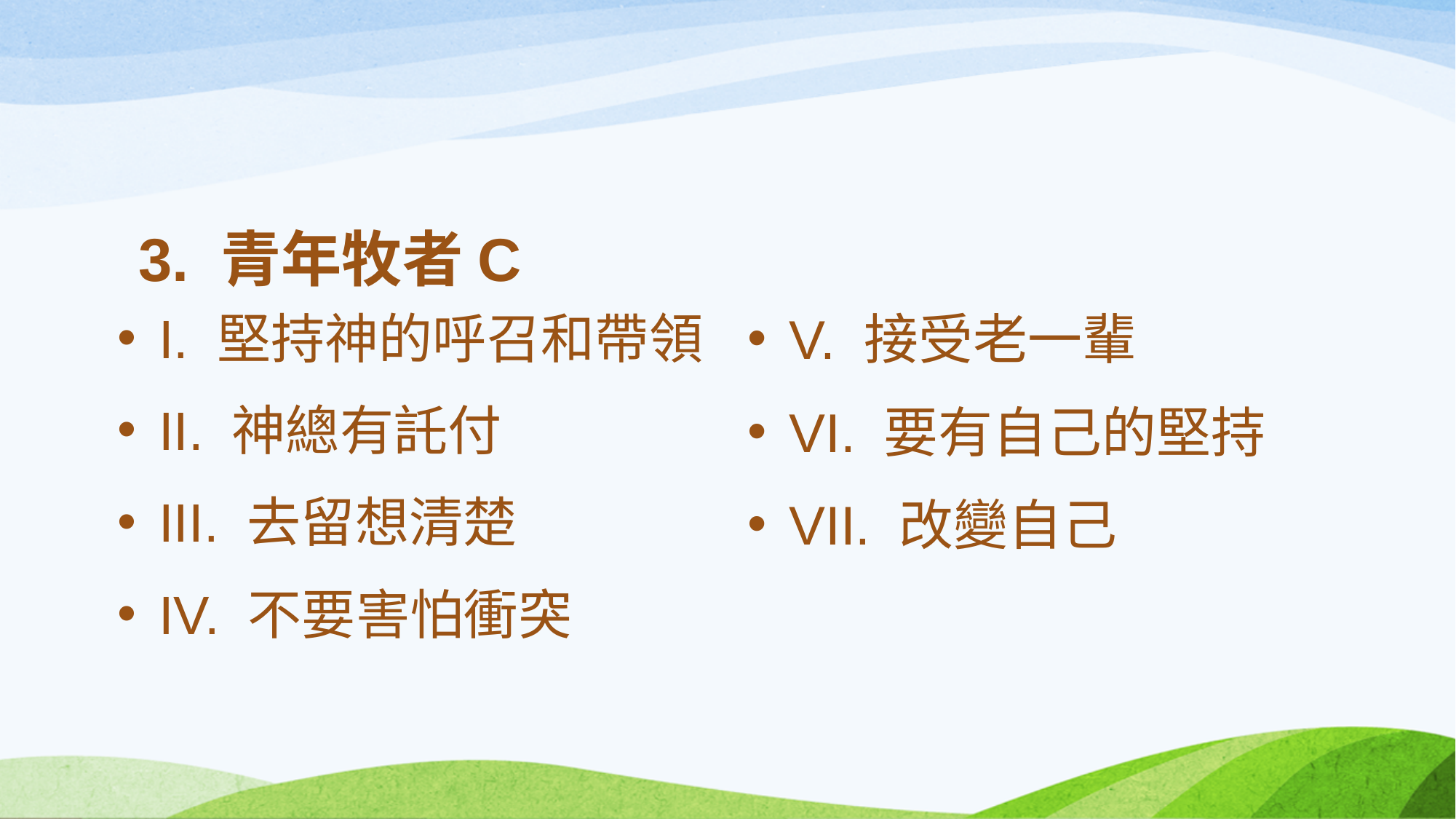

#
3. 青年牧者C

I. 堅持神的呼召和帶領
II. 神總有託付
III. 去留想清楚
IV. 不要害怕衝突

V. 接受老一輩
VI. 要有自己的堅持
VII. 改變自己